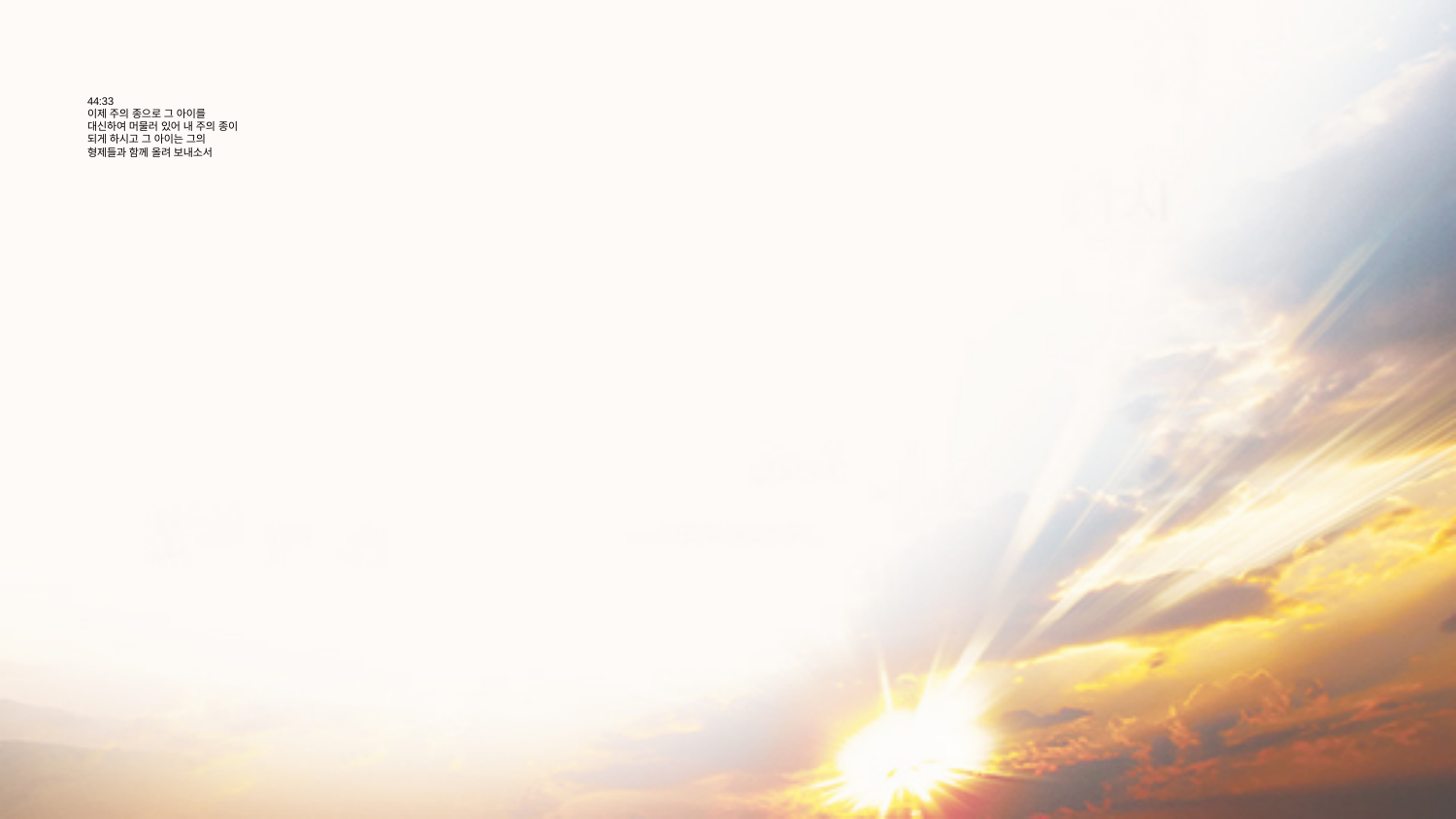

# 44:33 이제 주의 종으로 그 아이를 대신하여 머물러 있어 내 주의 종이 되게 하시고 그 아이는 그의 형제들과 함께 올려 보내소서